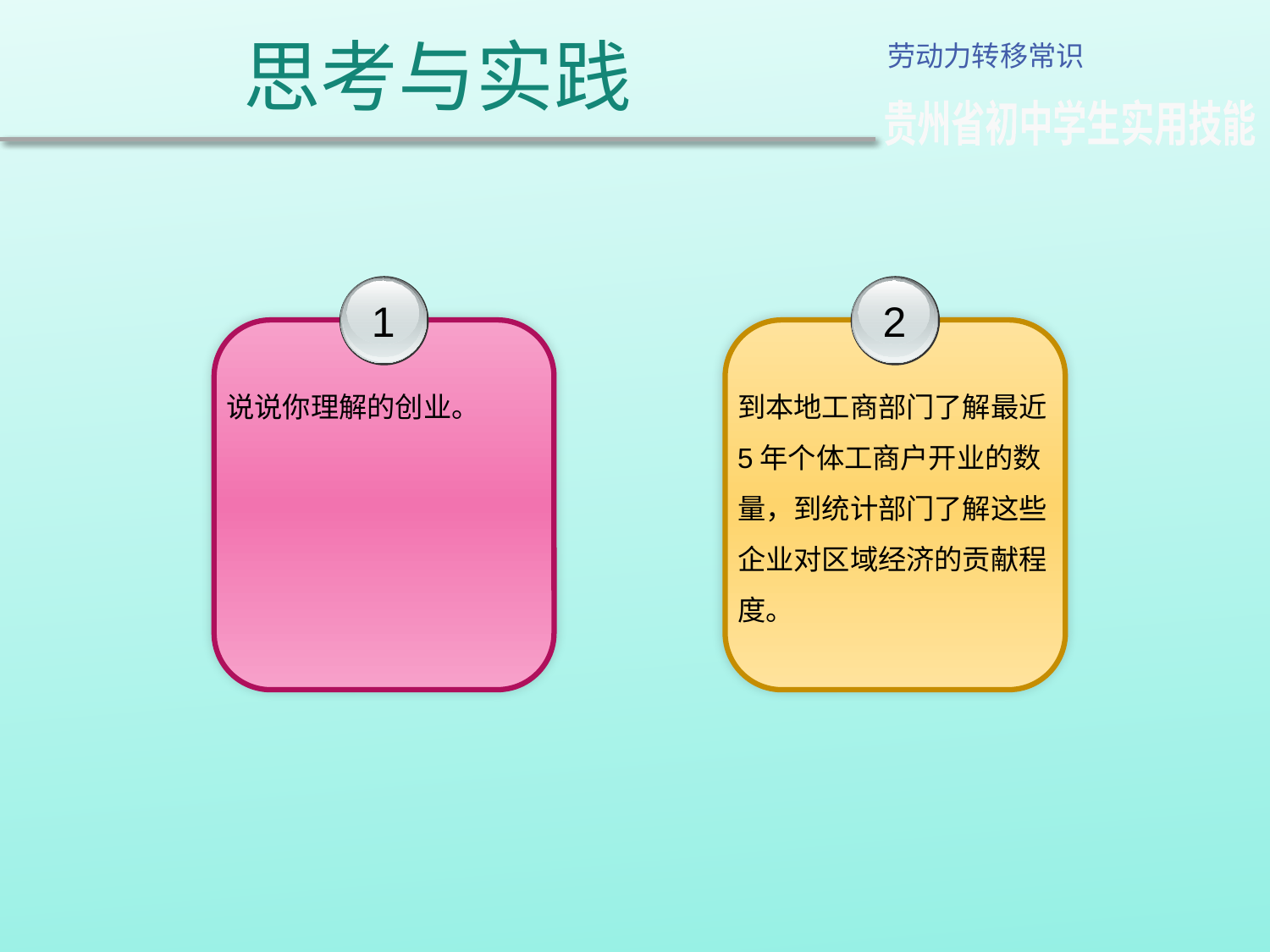

思考与实践
劳动力转移常识
贵州省初中学生实用技能

1

说说你理解的创业。

2

到本地工商部门了解最近5年个体工商户开业的数量，到统计部门了解这些企业对区域经济的贡献程度。